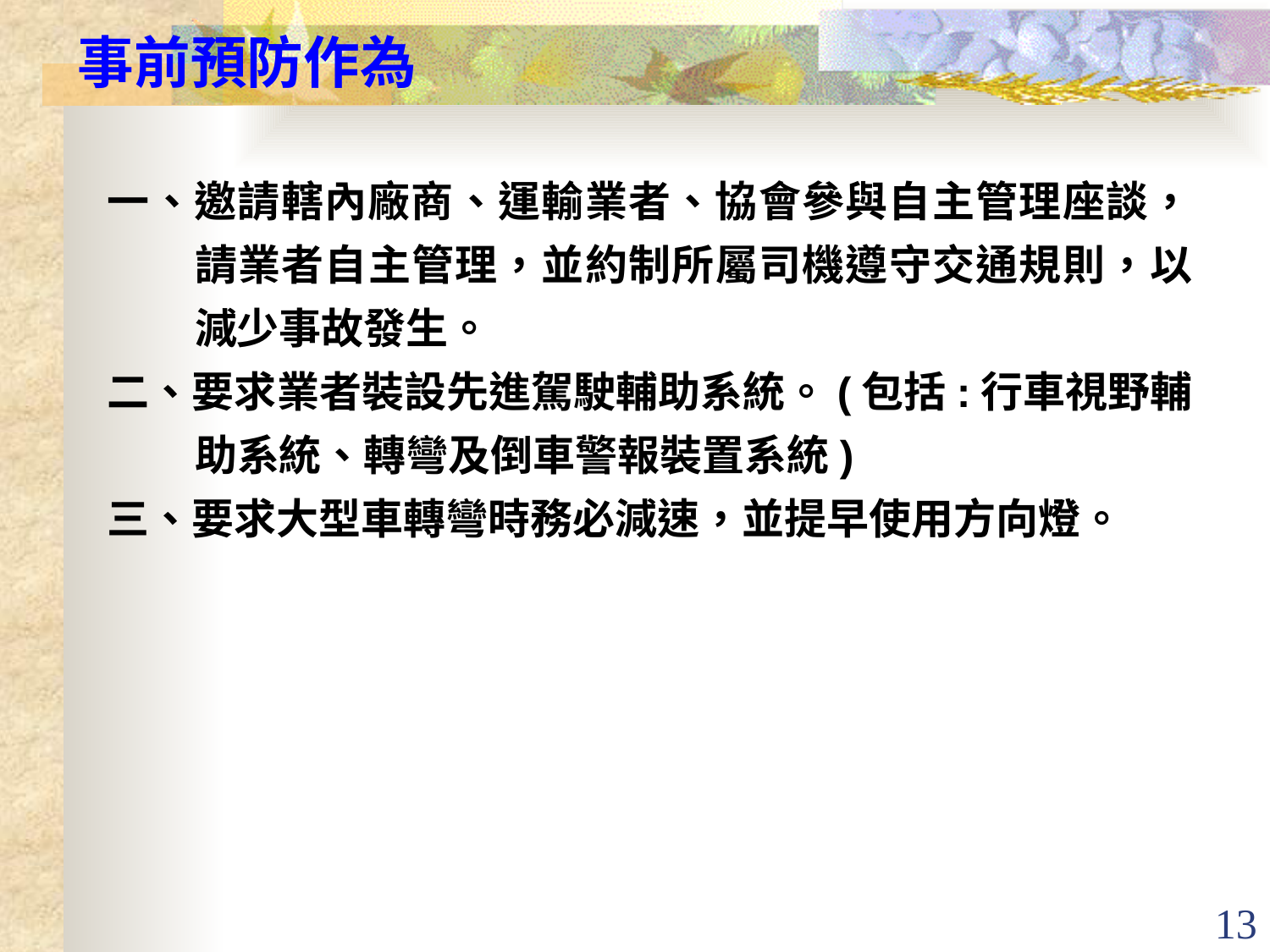

事前預防作為
一、邀請轄內廠商、運輸業者、協會參與自主管理座談，請業者自主管理，並約制所屬司機遵守交通規則，以減少事故發生。
二、要求業者裝設先進駕駛輔助系統。(包括:行車視野輔助系統、轉彎及倒車警報裝置系統)
三、要求大型車轉彎時務必減速，並提早使用方向燈。
13